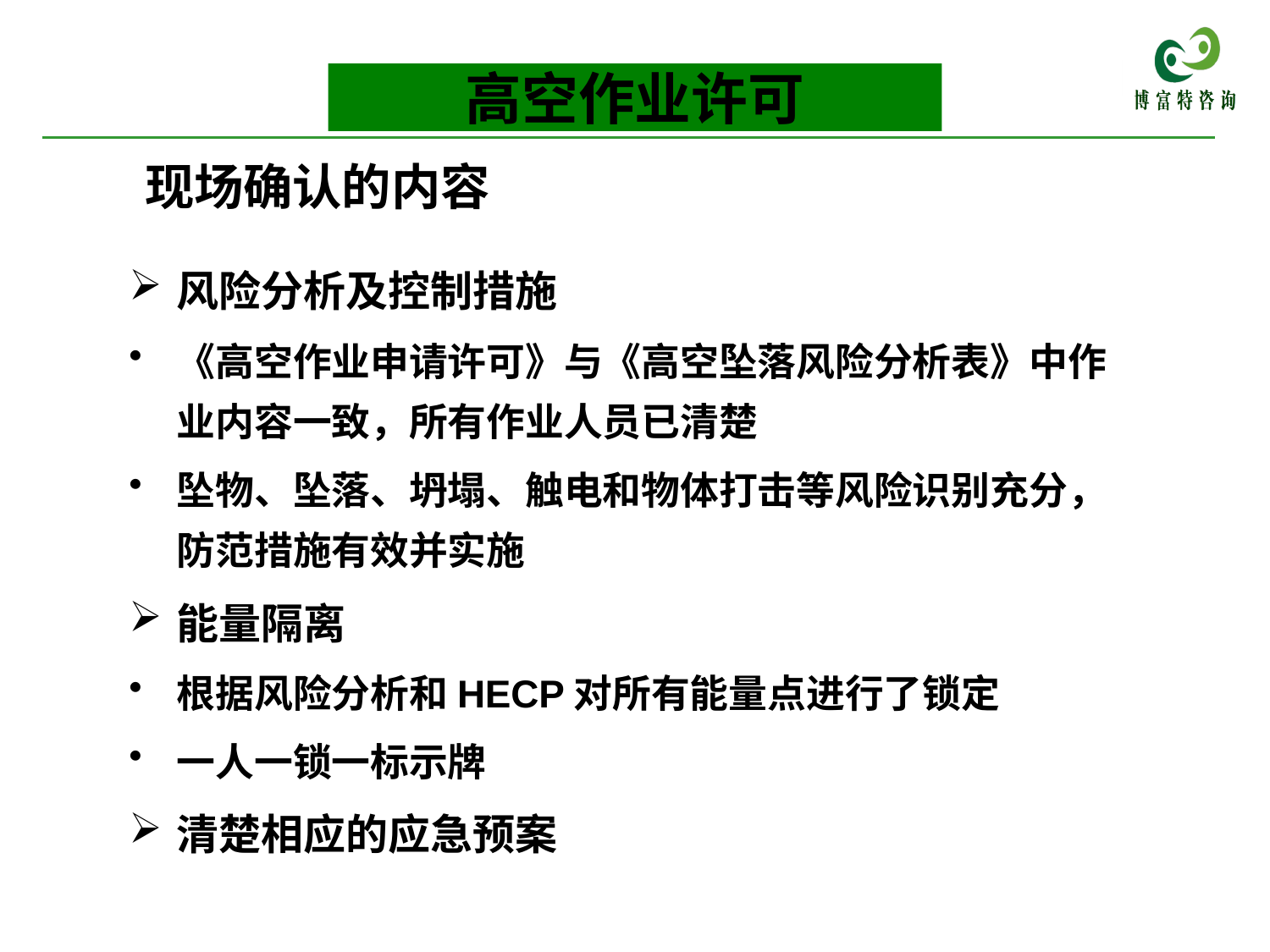

高空作业许可
现场确认的内容
风险分析及控制措施
《高空作业申请许可》与《高空坠落风险分析表》中作业内容一致，所有作业人员已清楚
坠物、坠落、坍塌、触电和物体打击等风险识别充分，防范措施有效并实施
能量隔离
根据风险分析和HECP对所有能量点进行了锁定
一人一锁一标示牌
清楚相应的应急预案